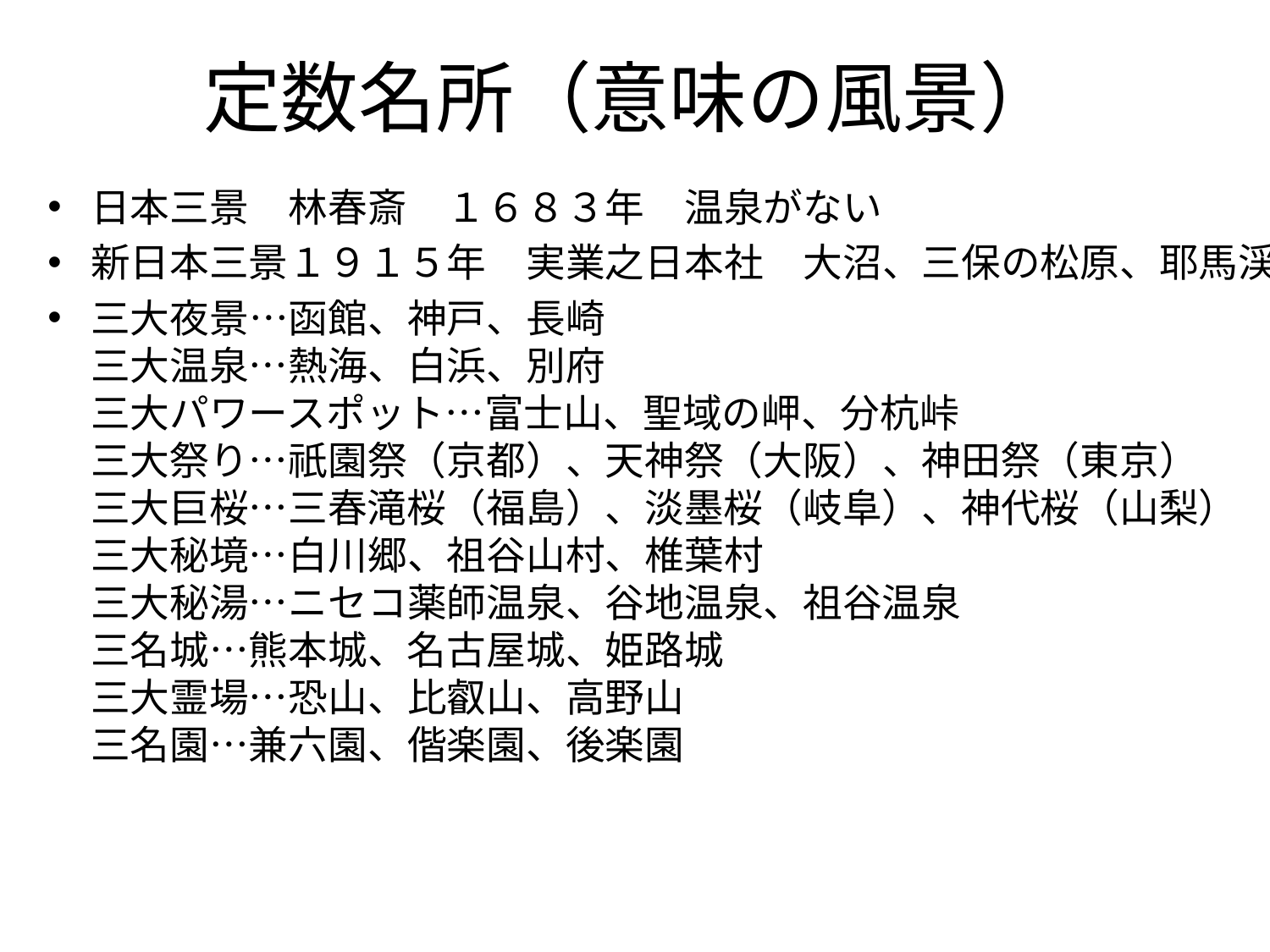

# 定数名所（意味の風景）
日本三景　林春斎　１６８３年　温泉がない
新日本三景１９１５年　実業之日本社　大沼、三保の松原、耶馬渓
三大夜景…函館、神戸、長崎
三大温泉…熱海、白浜、別府
三大パワースポット…富士山、聖域の岬、分杭峠
三大祭り…祇園祭（京都）、天神祭（大阪）、神田祭（東京）
三大巨桜…三春滝桜（福島）、淡墨桜（岐阜）、神代桜（山梨）
三大秘境…白川郷、祖谷山村、椎葉村
三大秘湯…ニセコ薬師温泉、谷地温泉、祖谷温泉
三名城…熊本城、名古屋城、姫路城
三大霊場…恐山、比叡山、高野山
三名園…兼六園、偕楽園、後楽園